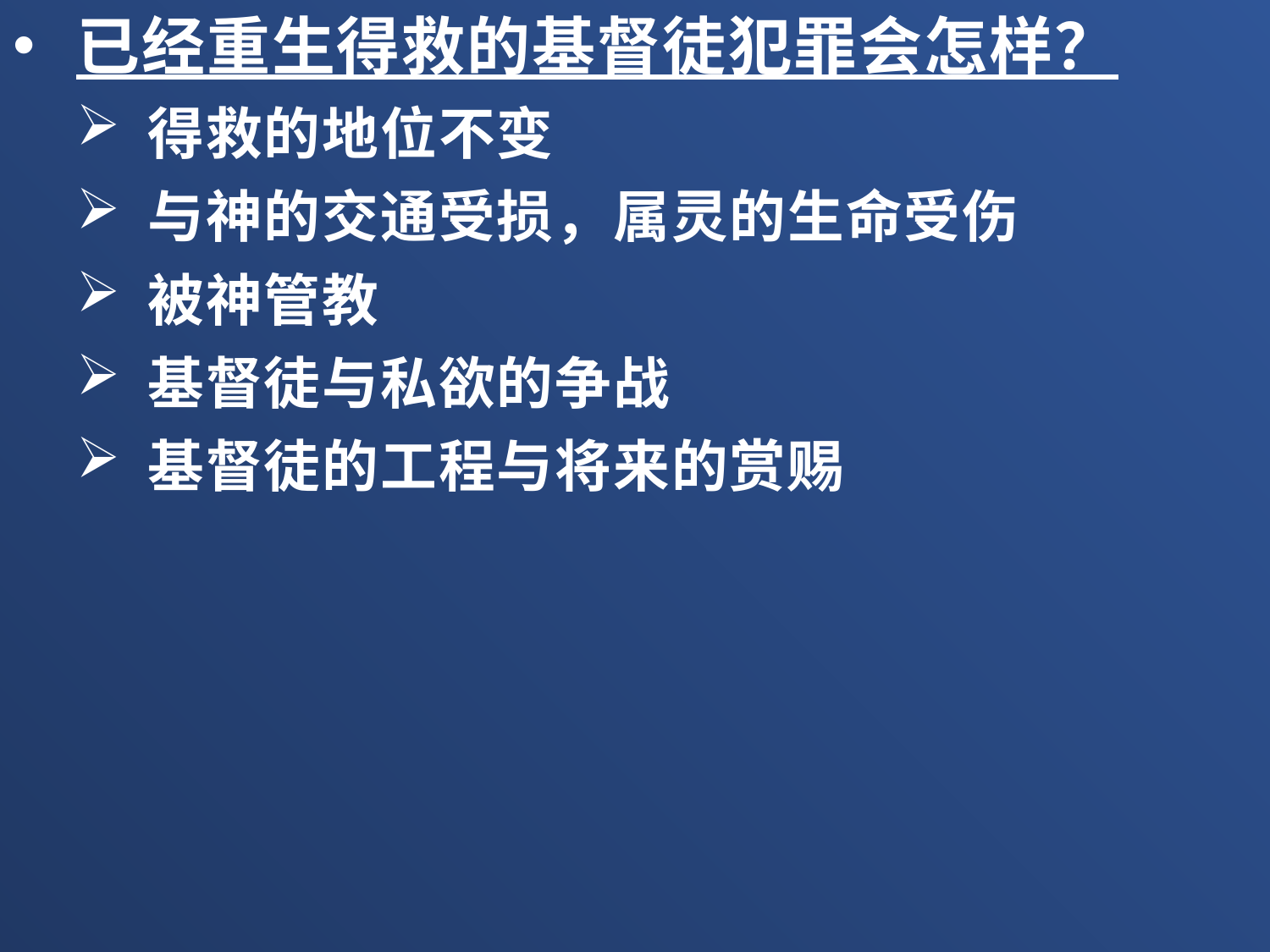

已经重生得救的基督徒犯罪会怎样？
得救的地位不变
与神的交通受损，属灵的生命受伤
被神管教
基督徒与私欲的争战
基督徒的工程与将来的赏赐